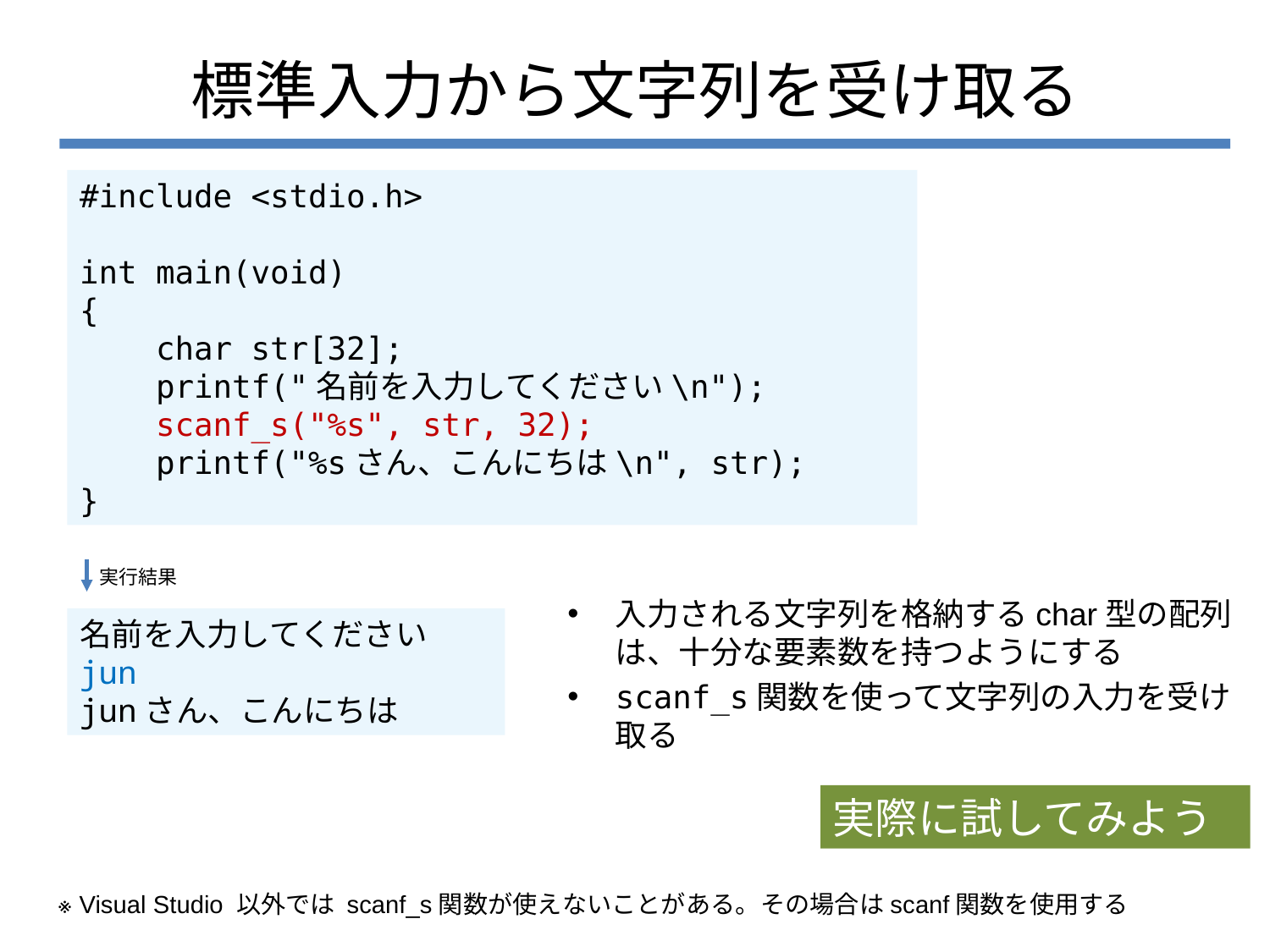

# 標準入力から文字列を受け取る
#include <stdio.h>

int main(void)
{
    char str[32];
    printf("名前を入力してください\n");
    scanf_s("%s", str, 32);
    printf("%sさん、こんにちは\n", str);
}
実行結果
入力される文字列を格納するchar型の配列は、十分な要素数を持つようにする
scanf_s関数を使って文字列の入力を受け取る
名前を入力してください
jun
junさん、こんにちは
実際に試してみよう
※ Visual Studio 以外では scanf_s関数が使えないことがある。その場合はscanf関数を使用する